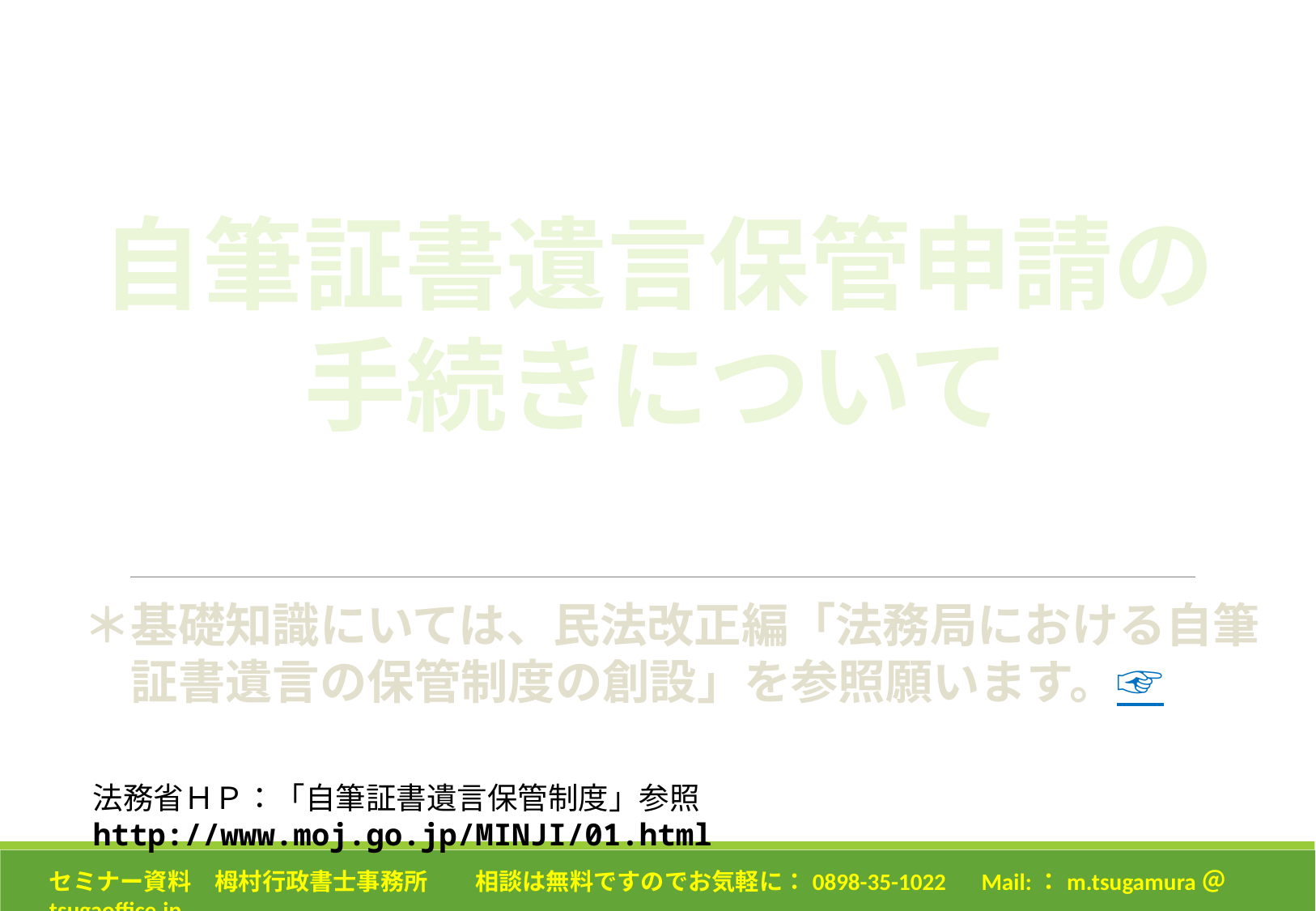

自筆証書遺言保管申請の
手続きについて
＊基礎知識にいては、民法改正編「法務局における自筆
　証書遺言の保管制度の創設」を参照願います。☞

法務省ＨＰ：「自筆証書遺言保管制度」参照　http://www.moj.go.jp/MINJI/01.html
セミナー資料　栂村行政書士事務所　　相談は無料ですのでお気軽に：0898-35-1022　Mail:：m.tsugamura＠tsugaoffice.jp